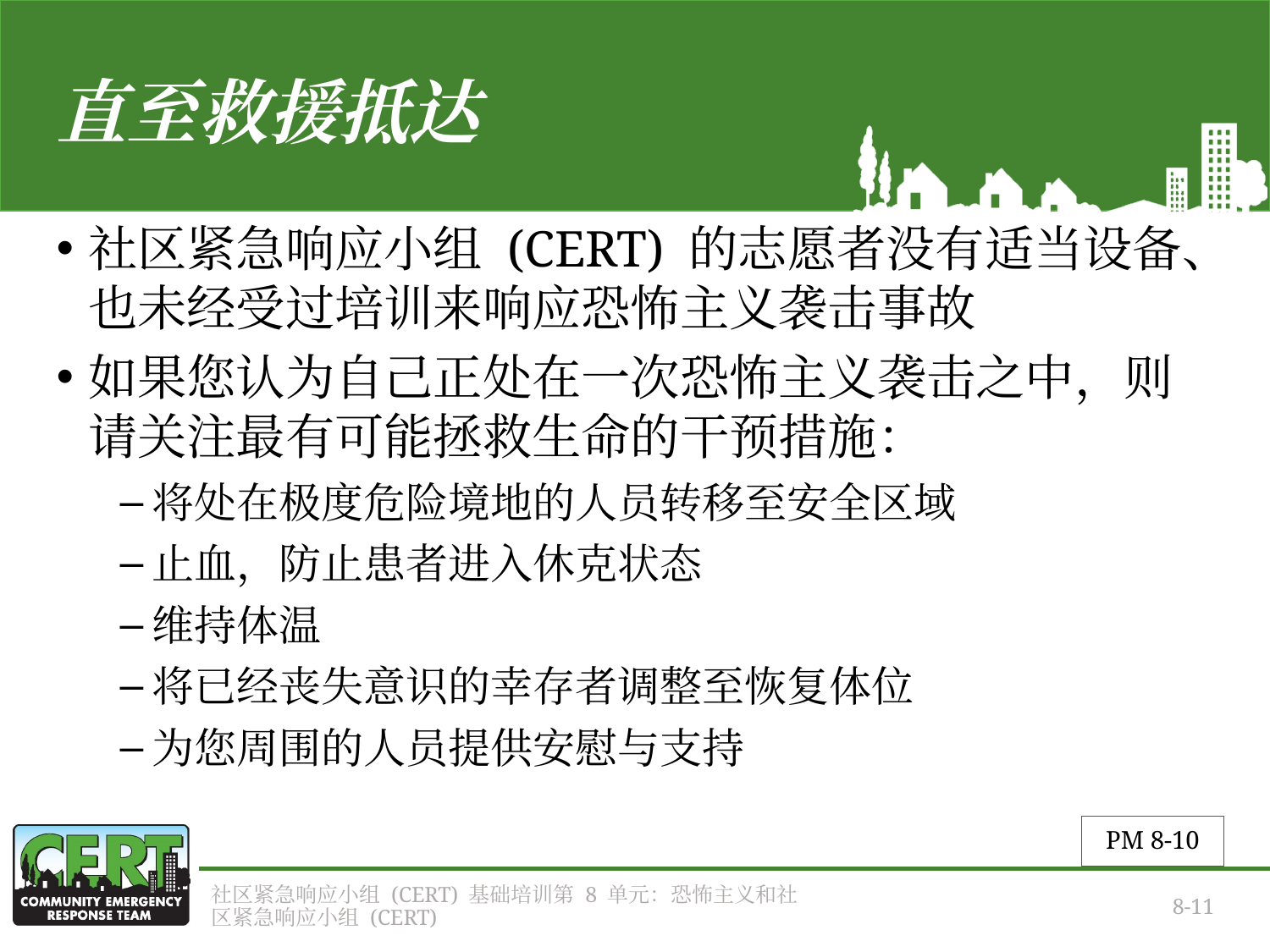

# 直至救援抵达
社区紧急响应小组 (CERT) 的志愿者没有适当设备、也未经受过培训来响应恐怖主义袭击事故
如果您认为自己正处在一次恐怖主义袭击之中，则请关注最有可能拯救生命的干预措施：
将处在极度危险境地的人员转移至安全区域
止血，防止患者进入休克状态
维持体温
将已经丧失意识的幸存者调整至恢复体位
为您周围的人员提供安慰与支持

PM 8-10
社区紧急响应小组 (CERT) 基础培训第 8 单元：恐怖主义和社区紧急响应小组 (CERT)
8-11